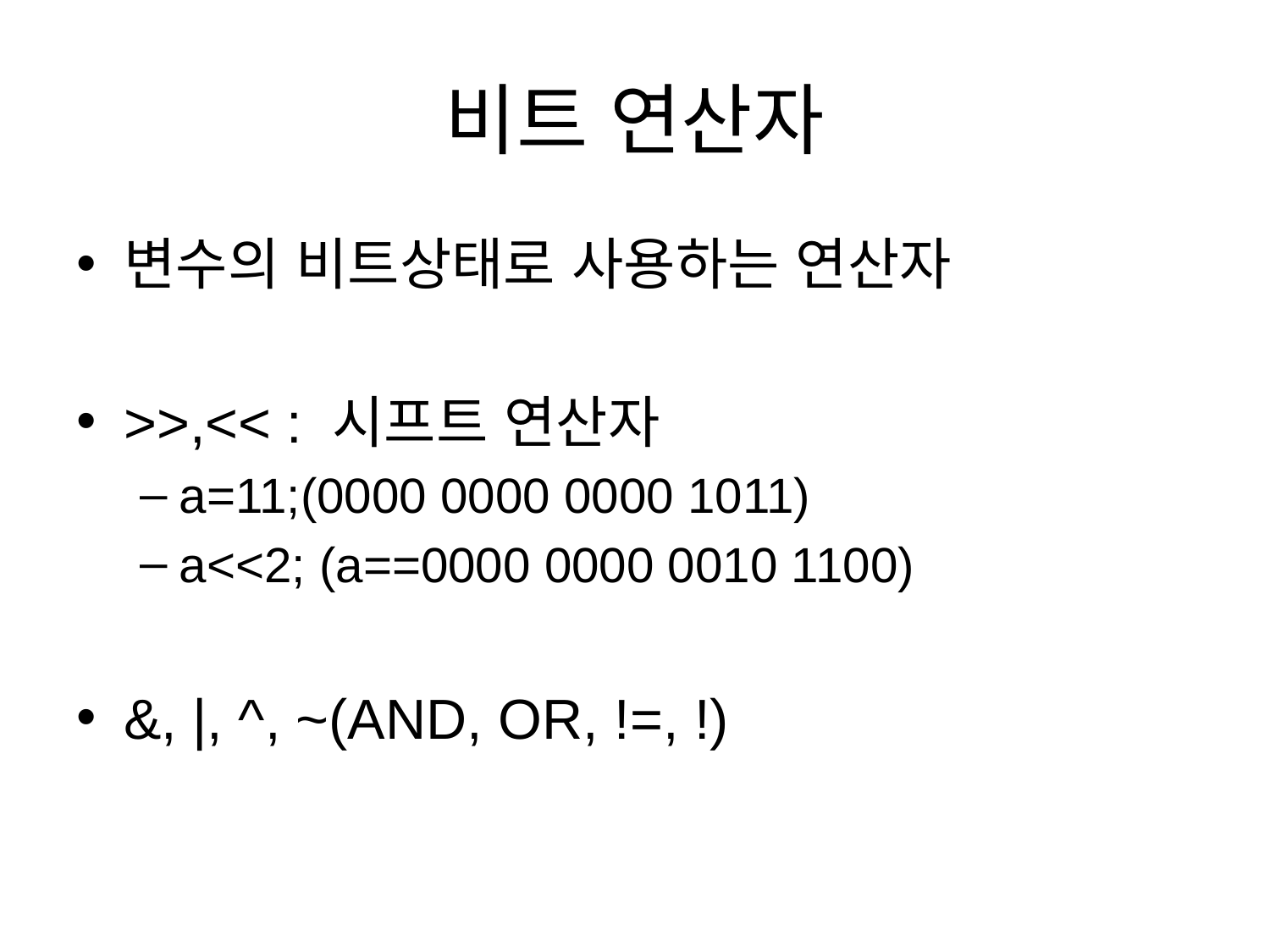

# 비트 연산자
변수의 비트상태로 사용하는 연산자

>>,<< : 시프트 연산자
a=11;(0000 0000 0000 1011)
a<<2; (a==0000 0000 0010 1100)

&, |, ^, ~(AND, OR, !=, !)